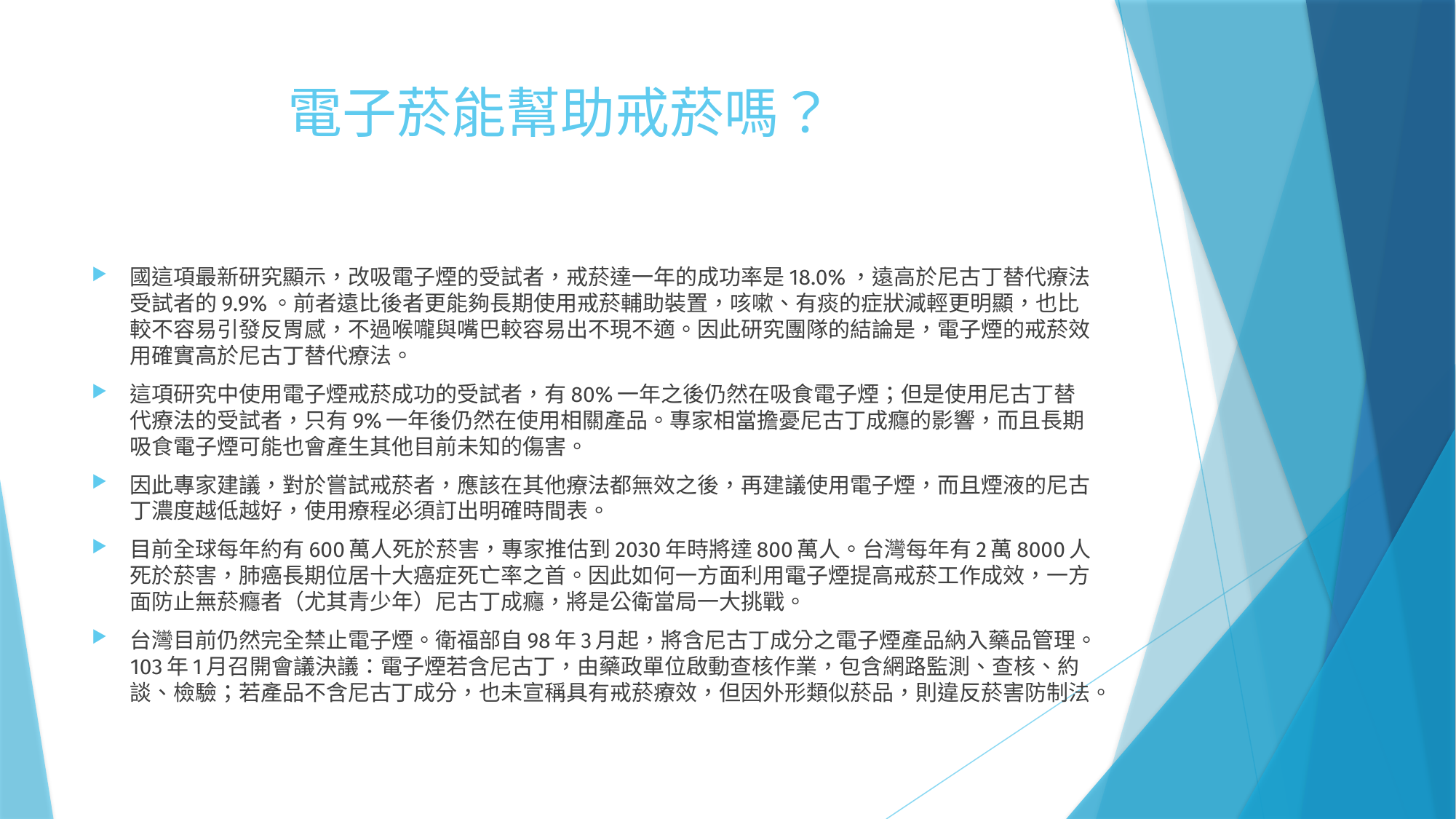

# 電子菸能幫助戒菸嗎？
國這項最新研究顯示，改吸電子煙的受試者，戒菸達一年的成功率是18.0%，遠高於尼古丁替代療法受試者的9.9%。前者遠比後者更能夠長期使用戒菸輔助裝置，咳嗽、有痰的症狀減輕更明顯，也比較不容易引發反胃感，不過喉嚨與嘴巴較容易出不現不適。因此研究團隊的結論是，電子煙的戒菸效用確實高於尼古丁替代療法。
這項研究中使用電子煙戒菸成功的受試者，有80%一年之後仍然在吸食電子煙；但是使用尼古丁替代療法的受試者，只有9%一年後仍然在使用相關產品。專家相當擔憂尼古丁成癮的影響，而且長期吸食電子煙可能也會產生其他目前未知的傷害。
因此專家建議，對於嘗試戒菸者，應該在其他療法都無效之後，再建議使用電子煙，而且煙液的尼古丁濃度越低越好，使用療程必須訂出明確時間表。
目前全球每年約有600萬人死於菸害，專家推估到2030年時將達800萬人。台灣每年有2萬8000人死於菸害，肺癌長期位居十大癌症死亡率之首。因此如何一方面利用電子煙提高戒菸工作成效，一方面防止無菸癮者（尤其青少年）尼古丁成癮，將是公衛當局一大挑戰。
台灣目前仍然完全禁止電子煙。衛福部自98年3月起，將含尼古丁成分之電子煙產品納入藥品管理。103年1月召開會議決議：電子煙若含尼古丁，由藥政單位啟動查核作業，包含網路監測、查核、約談、檢驗；若產品不含尼古丁成分，也未宣稱具有戒菸療效，但因外形類似菸品，則違反菸害防制法。